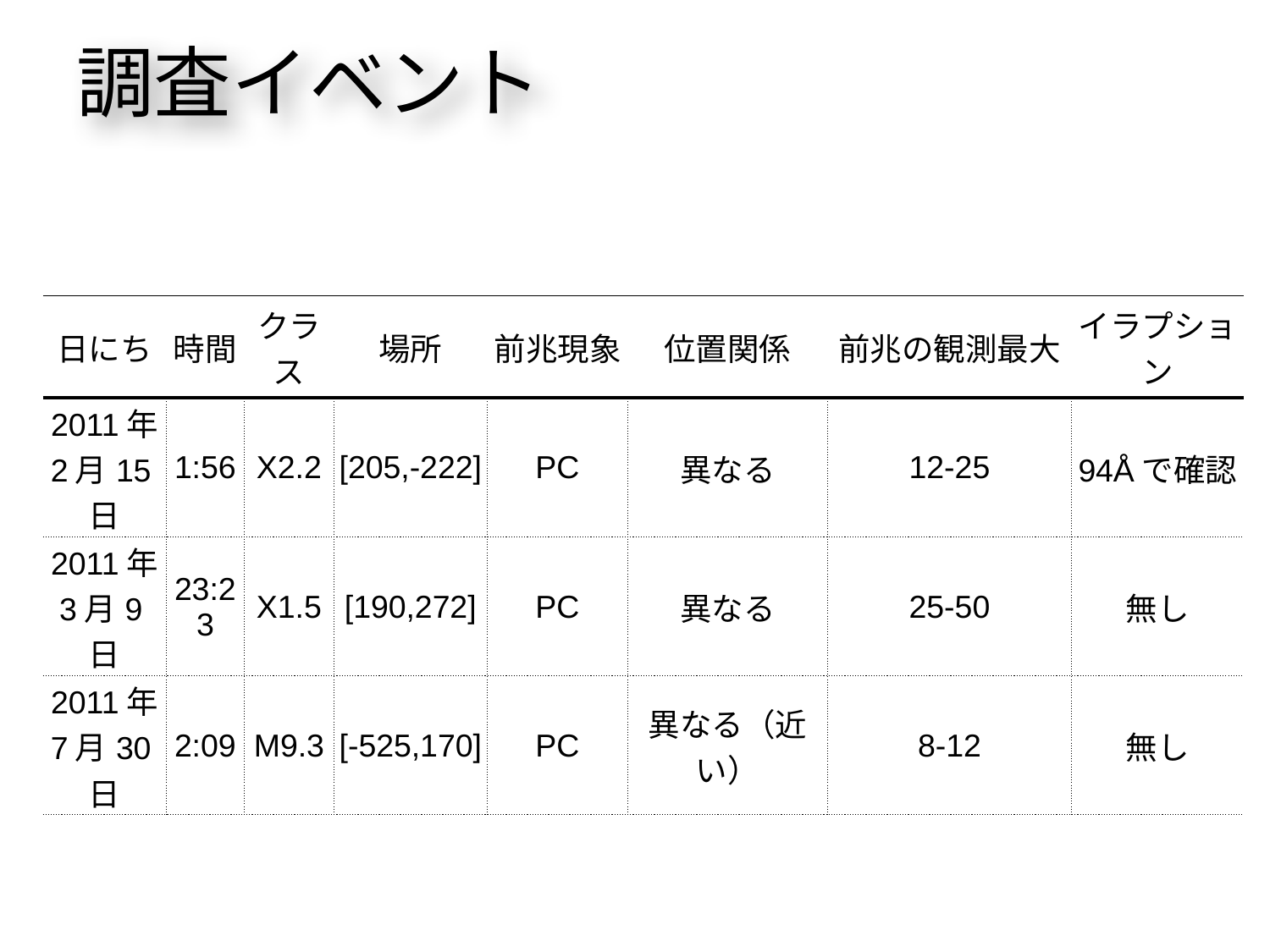

# 調査イベント
| 日にち | 時間 | クラス | 場所 | 前兆現象 | 位置関係 | 前兆の観測最大 | イラプション |
| --- | --- | --- | --- | --- | --- | --- | --- |
| 2011年 2月15日 | 1:56 | X2.2 | [205,-222] | PC | 異なる | 12-25 | 94Åで確認 |
| 2011年 3月9日 | 23:23 | X1.5 | [190,272] | PC | 異なる | 25-50 | 無し |
| 2011年 7月30日 | 2:09 | M9.3 | [-525,170] | PC | 異なる（近い） | 8-12 | 無し |